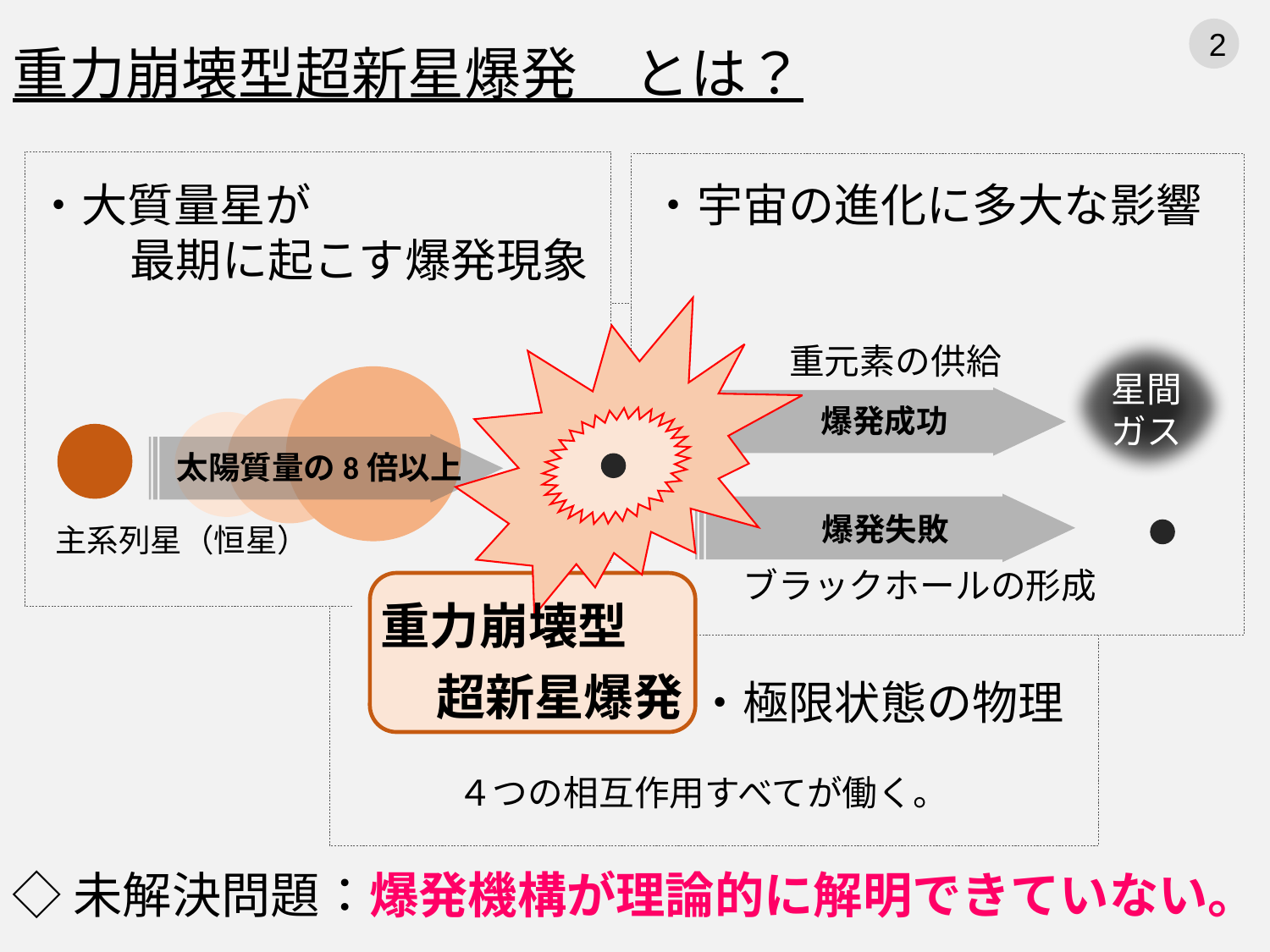

2
重力崩壊型超新星爆発　とは？

・大質量星が
最期に起こす爆発現象
・宇宙の進化に多大な影響

重元素の供給

星間ガス

爆発成功

太陽質量の8倍以上

爆発失敗
主系列星（恒星）

ブラックホールの形成

重力崩壊型
超新星爆発
・極限状態の物理
４つの相互作用すべてが働く。
◇未解決問題：爆発機構が理論的に解明できていない。